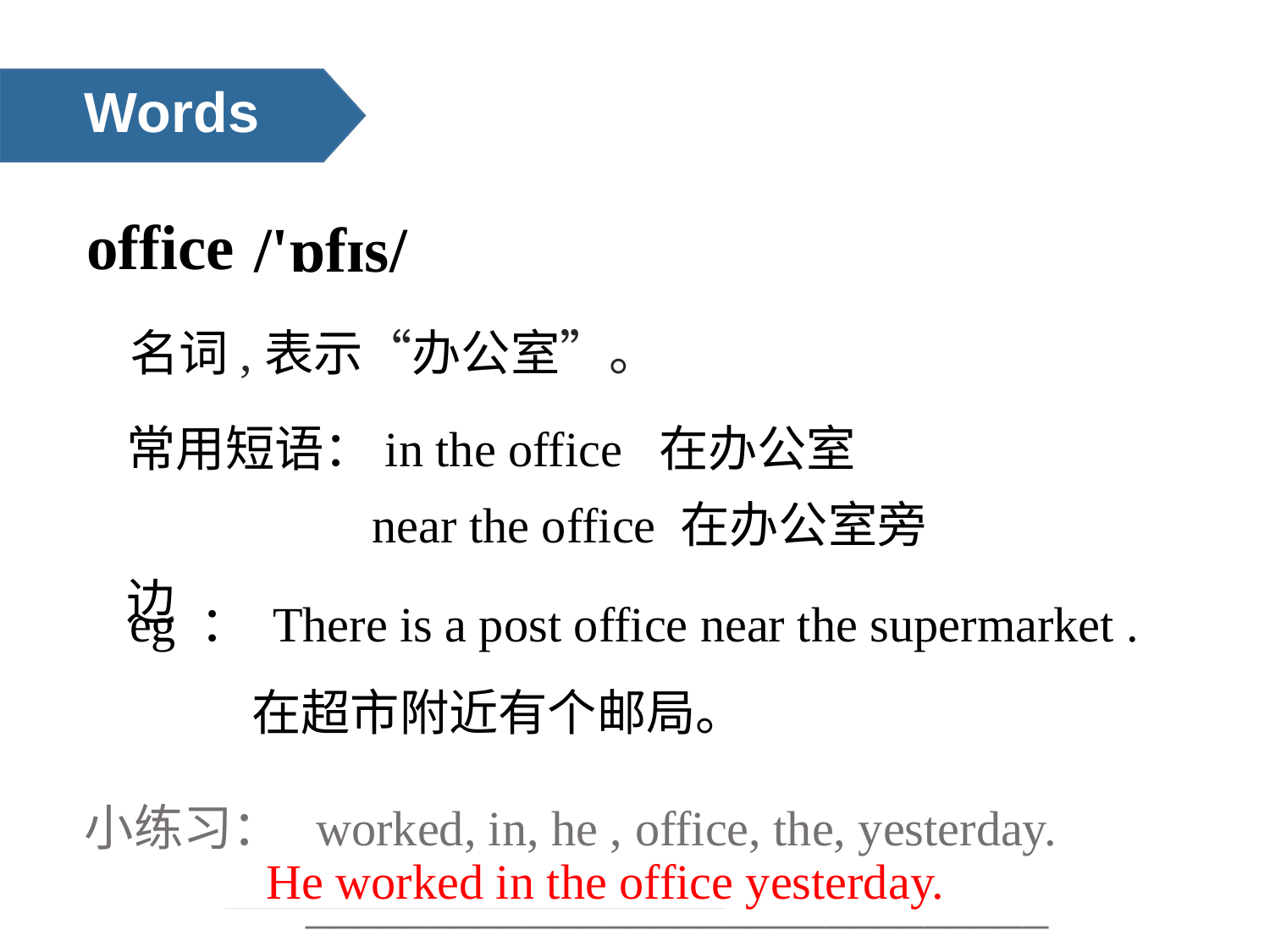

Words
office
/'ɒfɪs/
名词,表示“办公室”。
常用短语：in the office  在办公室
                    near the office 在办公室旁边
eg ： There is a post office near the supermarket .
          在超市附近有个邮局。

小练习：  worked, in, he , office, the, yesterday.
                  ______________________________
 He worked in the office yesterday.